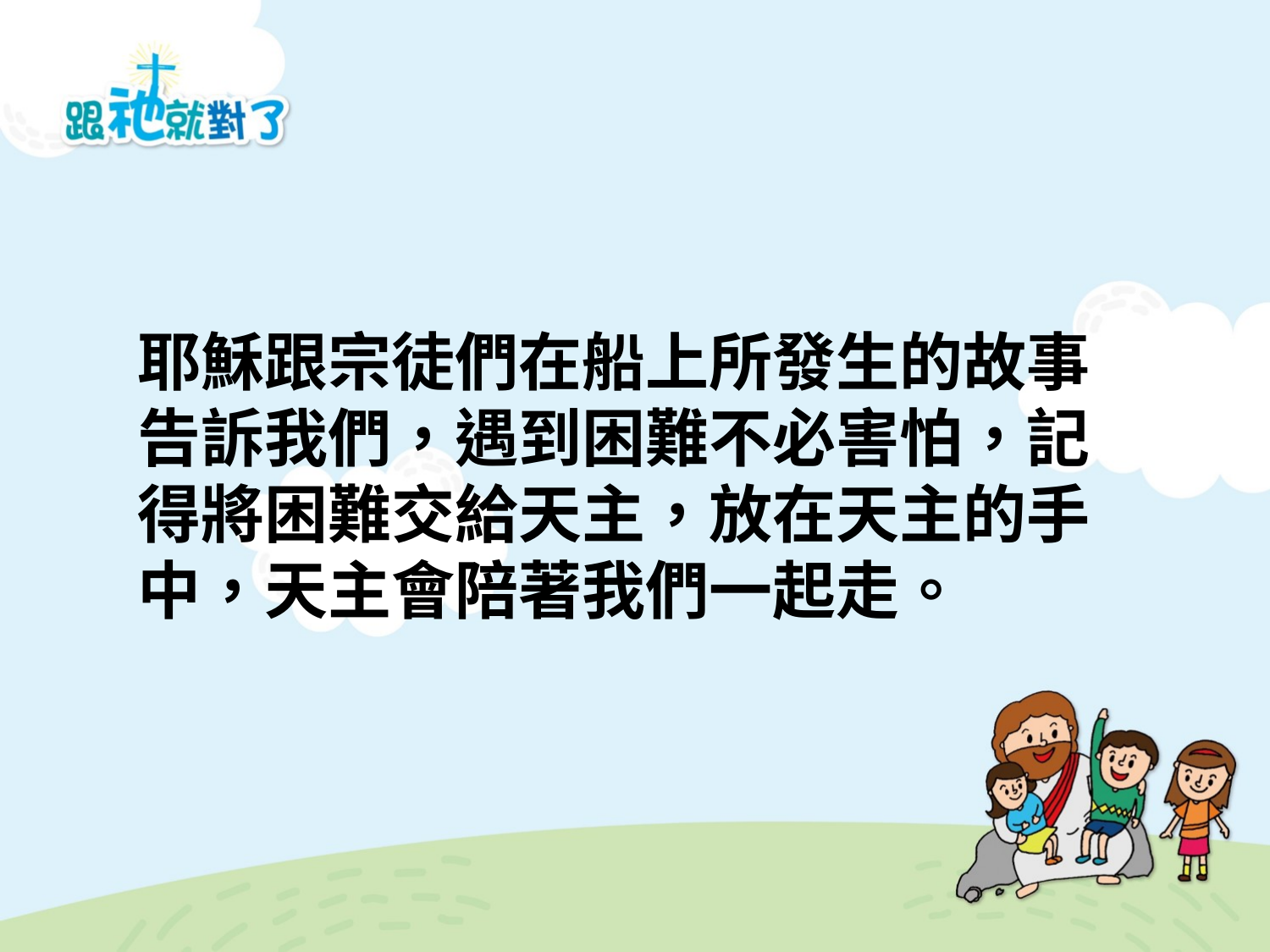

耶穌跟宗徒們在船上所發生的故事告訴我們，遇到困難不必害怕，記得將困難交給天主，放在天主的手中，天主會陪著我們一起走。